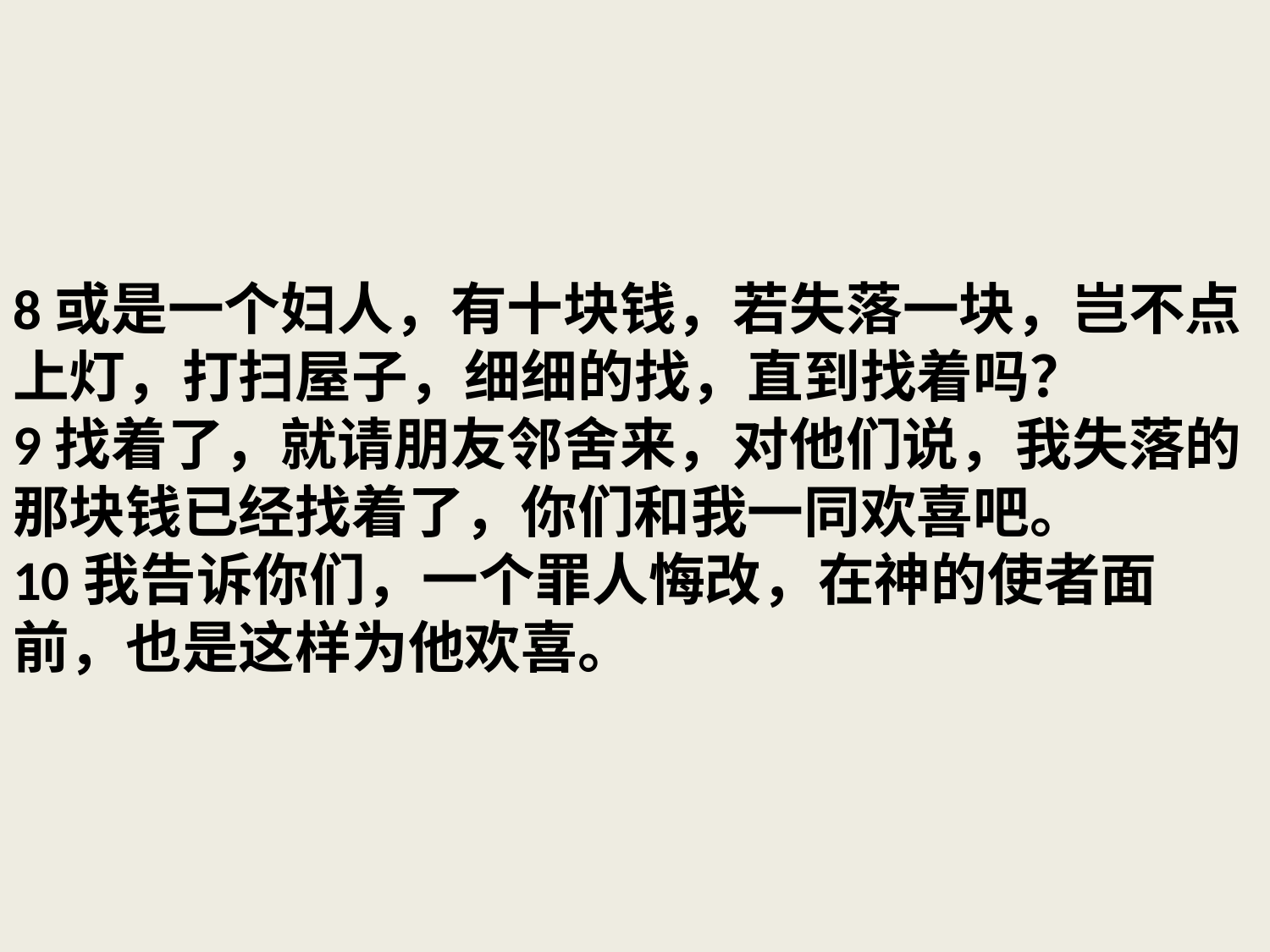

# 8或是一个妇人，有十块钱，若失落一块，岂不点上灯，打扫屋子，细细的找，直到找着吗？ 9找着了，就请朋友邻舍来，对他们说，我失落的那块钱已经找着了，你们和我一同欢喜吧。 10我告诉你们，一个罪人悔改，在神的使者面前，也是这样为他欢喜。